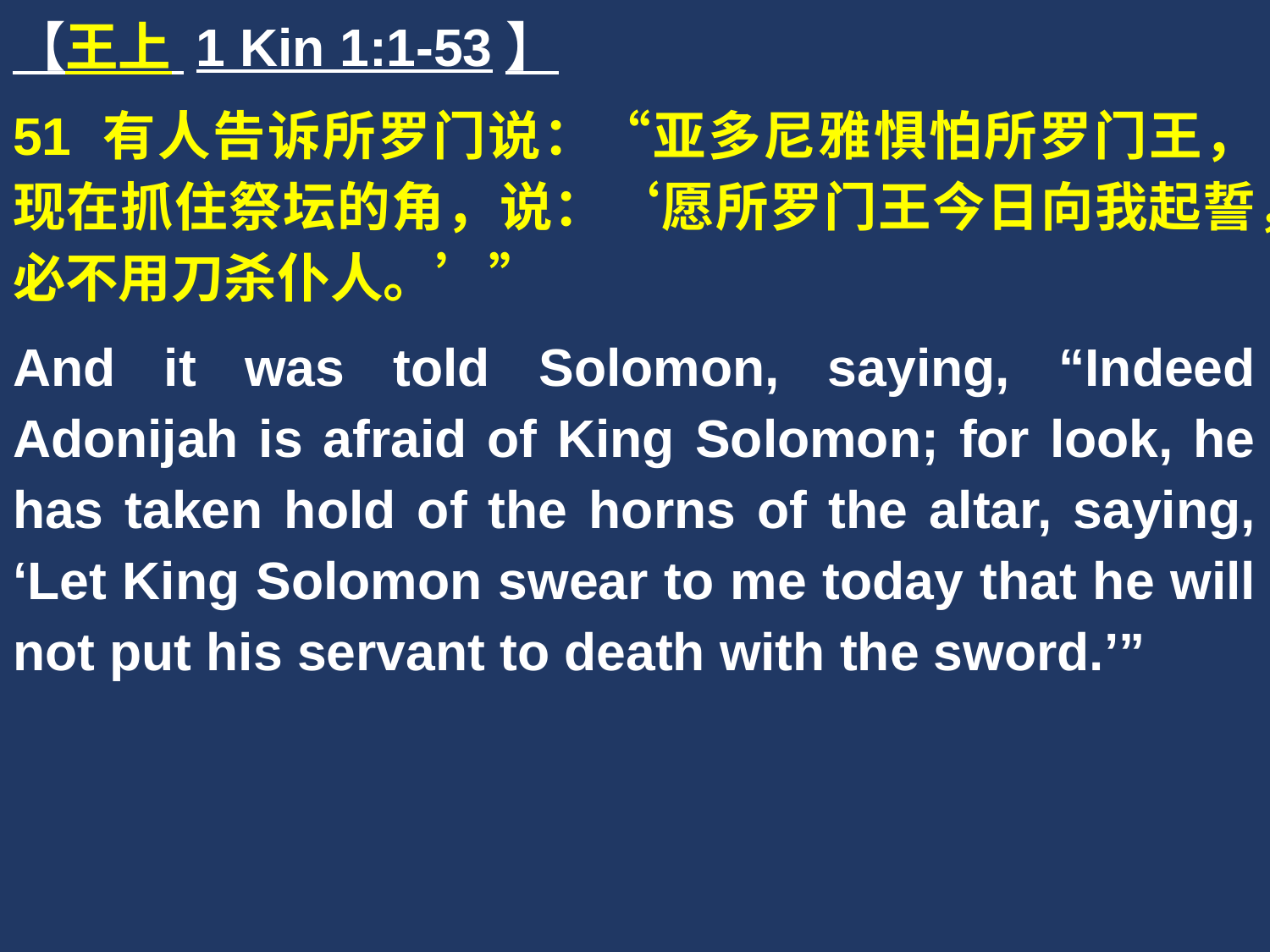

【王上 1 Kin 1:1-53】
51 有人告诉所罗门说：“亚多尼雅惧怕所罗门王，现在抓住祭坛的角，说：‘愿所罗门王今日向我起誓，必不用刀杀仆人。’”
And it was told Solomon, saying, “Indeed Adonijah is afraid of King Solomon; for look, he has taken hold of the horns of the altar, saying, ‘Let King Solomon swear to me today that he will not put his servant to death with the sword.’”